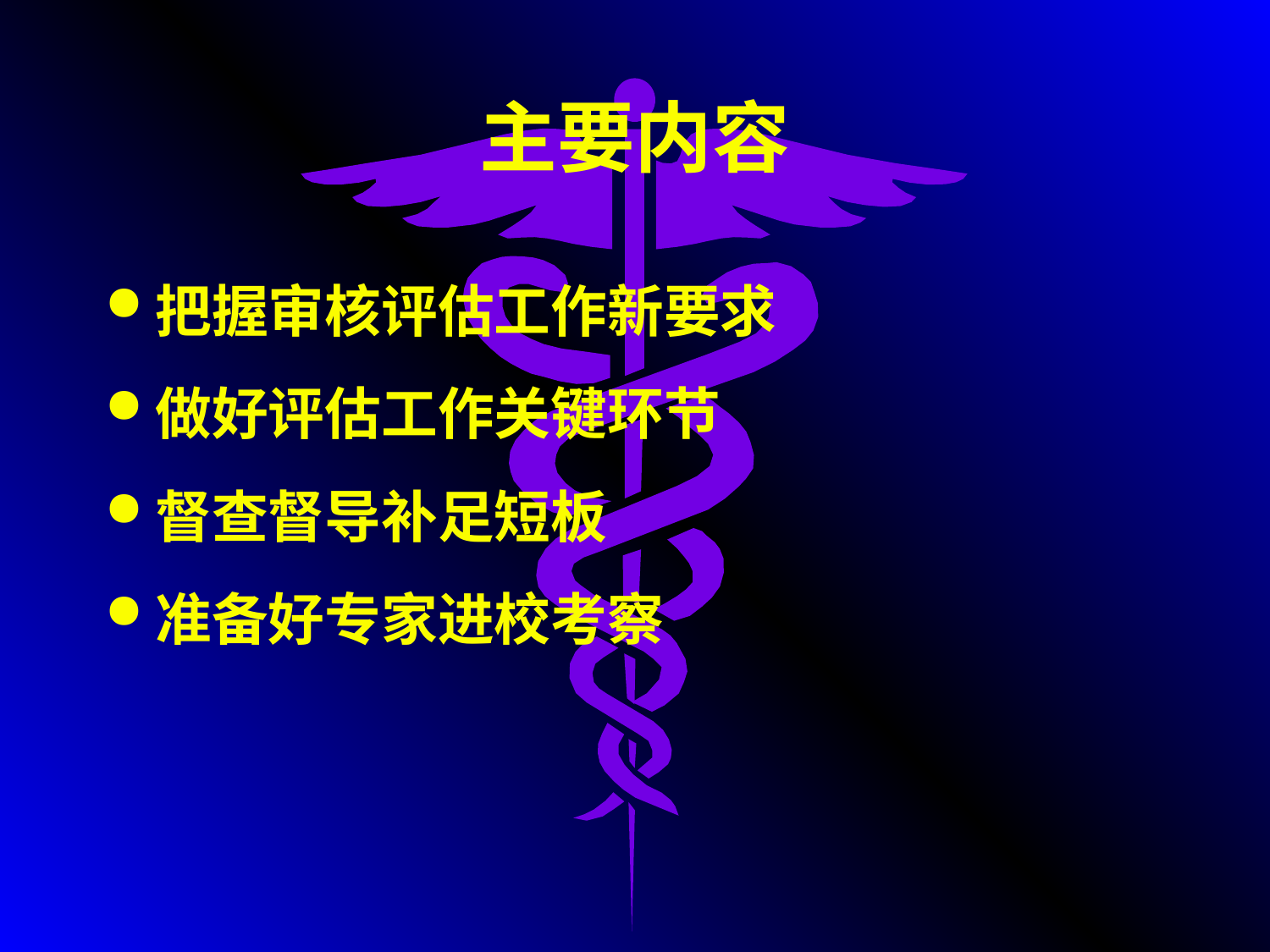

# 主要内容
把握审核评估工作新要求
做好评估工作关键环节
督查督导补足短板
准备好专家进校考察